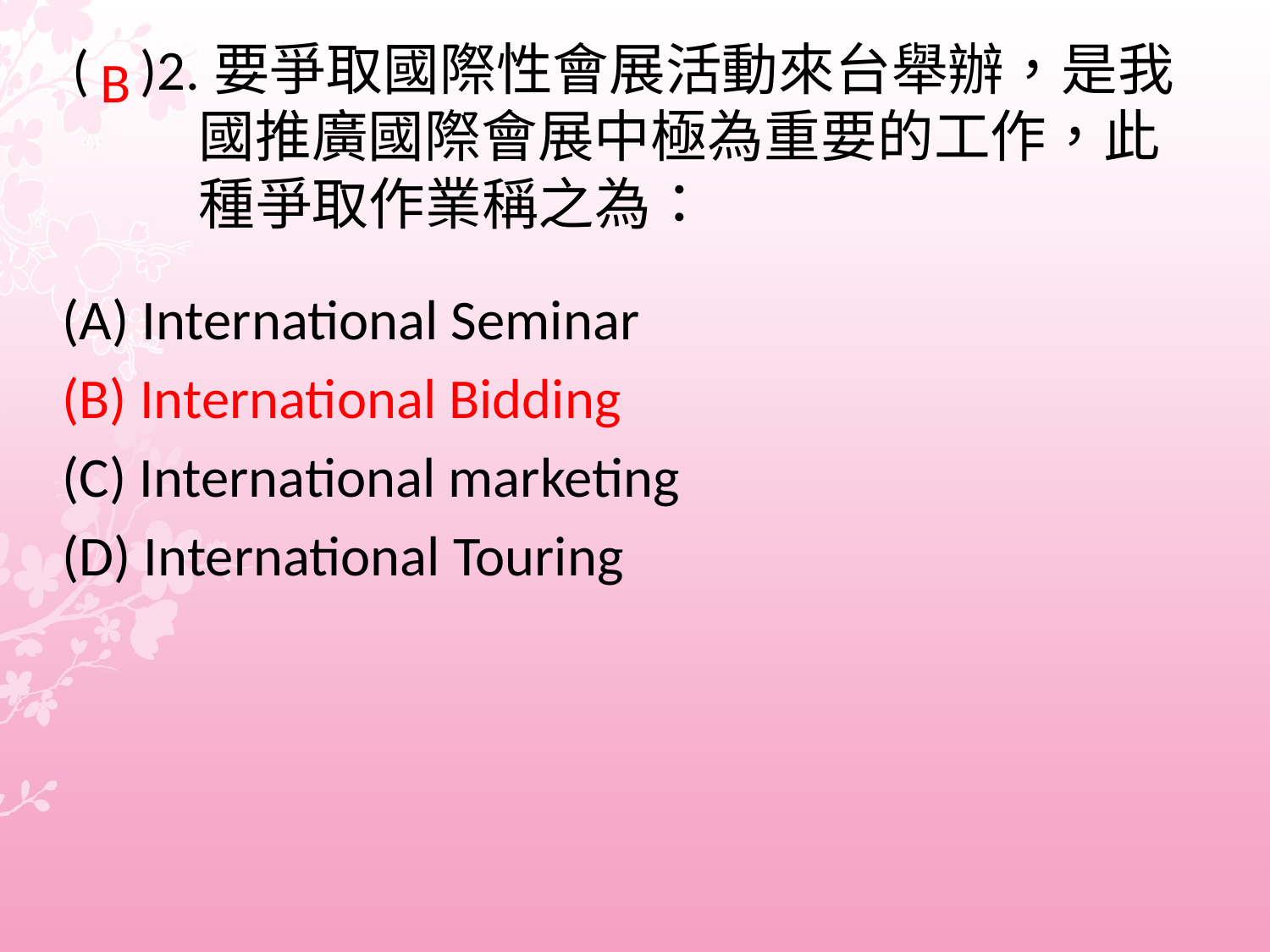

B

(A) International Seminar
(B) International Bidding
(C) International marketing
(D) International Touring

# (    )2.要爭取國際性會展活動來台舉辦，是我 國推廣國際會展中極為重要的工作，此 種爭取作業稱之為：